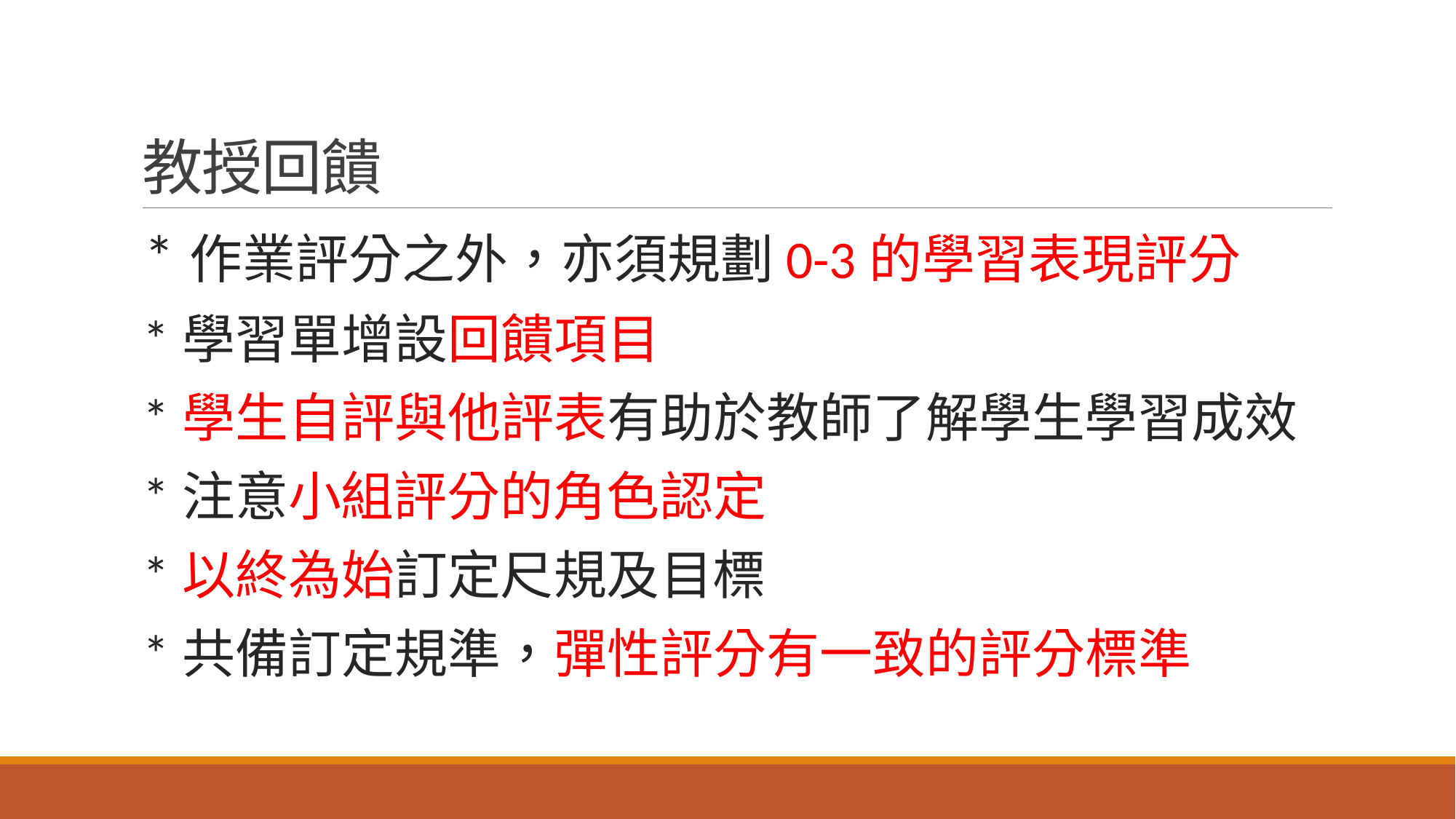

# 教授回饋
*作業評分之外，亦須規劃0-3的學習表現評分
*學習單增設回饋項目
*學生自評與他評表有助於教師了解學生學習成效
*注意小組評分的角色認定
*以終為始訂定尺規及目標
*共備訂定規準，彈性評分有一致的評分標準